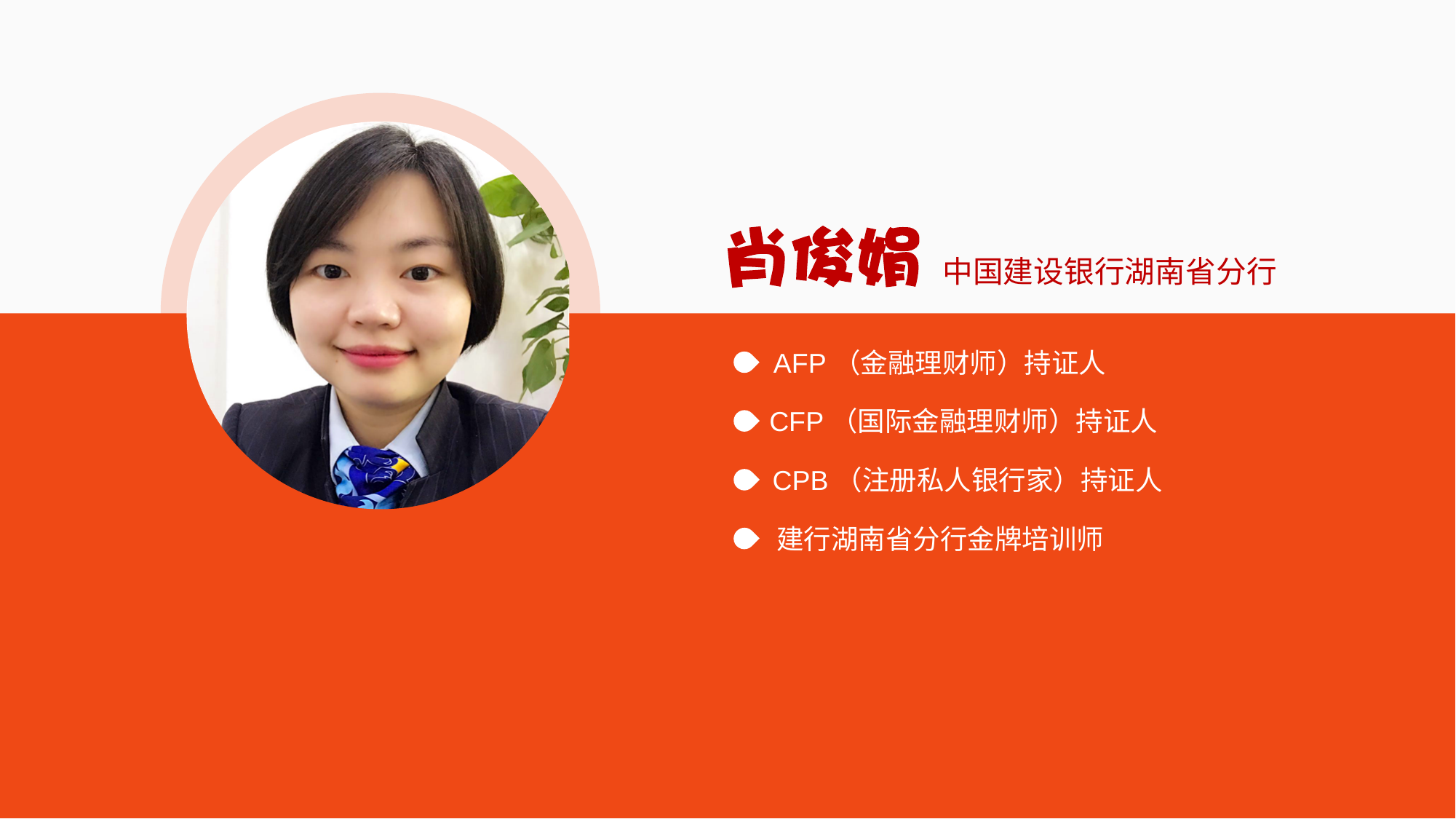

中国建设银行湖南省分行

AFP（金融理财师）持证人

 CFP（国际金融理财师）持证人

CPB（注册私人银行家）持证人

建行湖南省分行金牌培训师